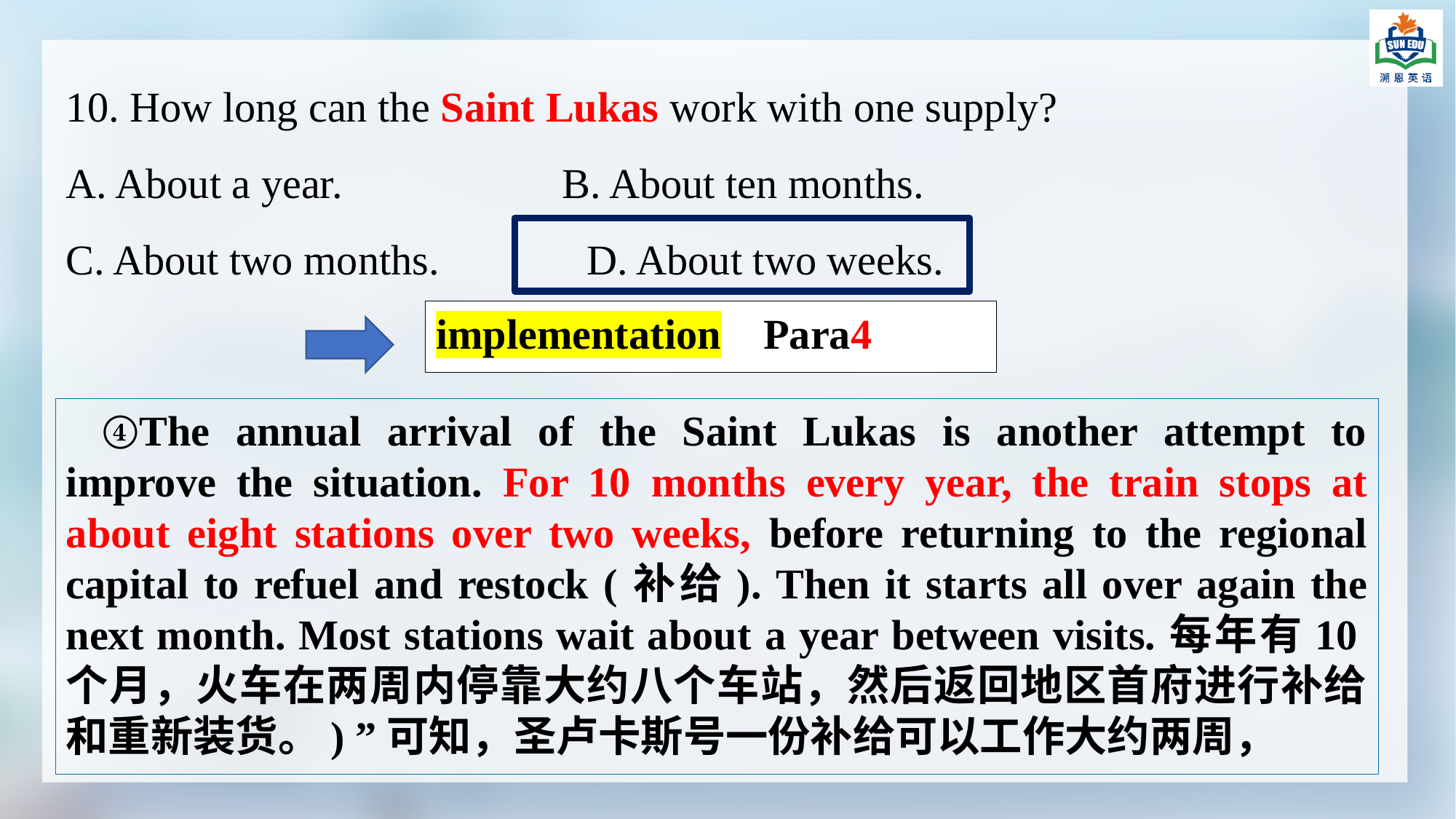

10. How long can the Saint Lukas work with one supply?
A. About a year.	                B. About ten months.
C. About two months.	        D. About two weeks.

implementation    Para4

④The annual arrival of the Saint Lukas is another attempt to improve the situation. For 10 months every year, the train stops at about eight stations over two weeks, before returning to the regional capital to refuel and restock (补给). Then it starts all over again the next month. Most stations wait about a year between visits.每年有10个月，火车在两周内停靠大约八个车站，然后返回地区首府进行补给和重新装货。) ”可知，圣卢卡斯号一份补给可以工作大约两周，